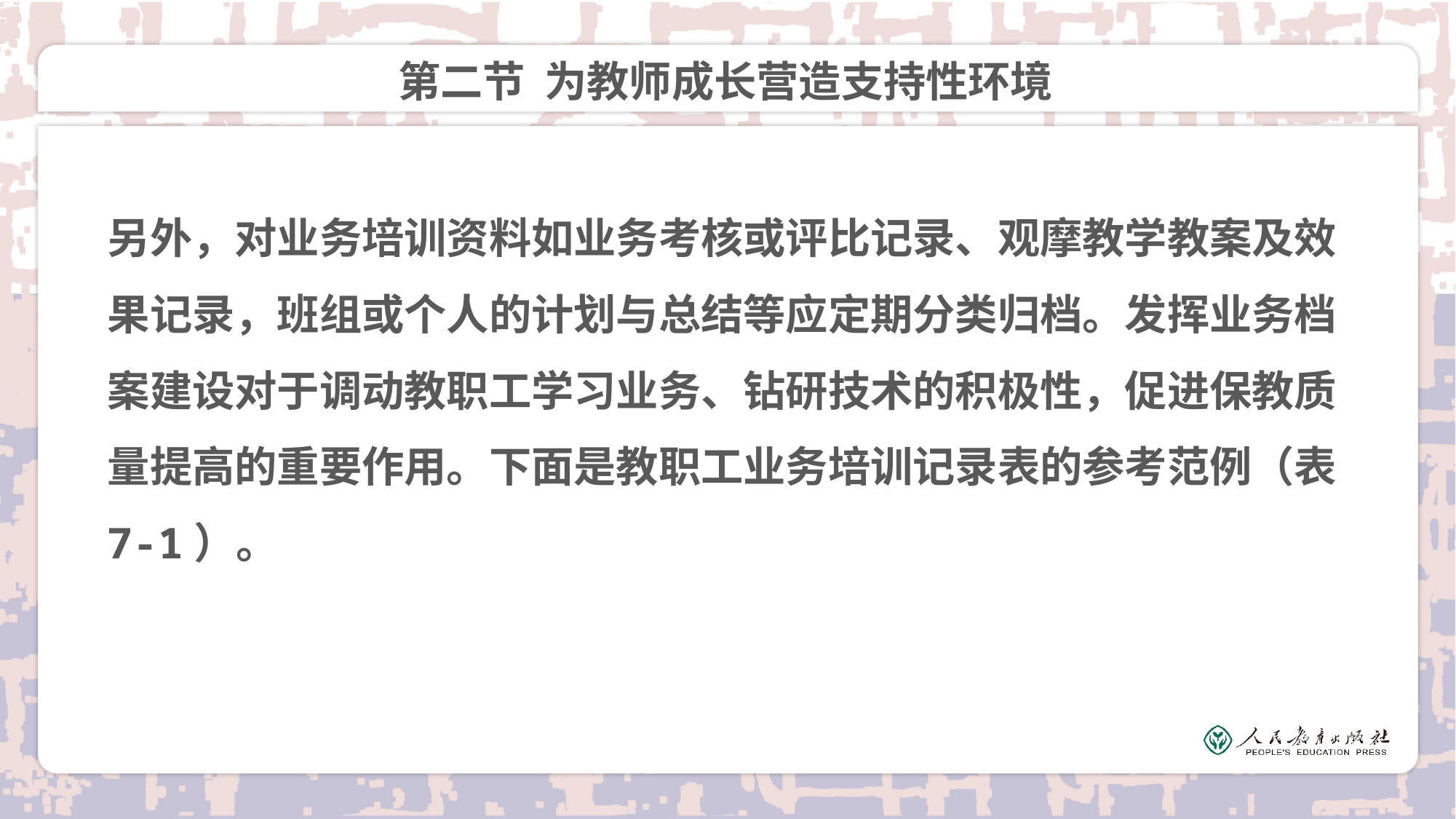

# 第二节  为教师成长营造支持性环境
另外，对业务培训资料如业务考核或评比记录、观摩教学教案及效果记录，班组或个人的计划与总结等应定期分类归档。发挥业务档案建设对于调动教职工学习业务、钻研技术的积极性，促进保教质量提高的重要作用。下面是教职工业务培训记录表的参考范例（表7-1）。